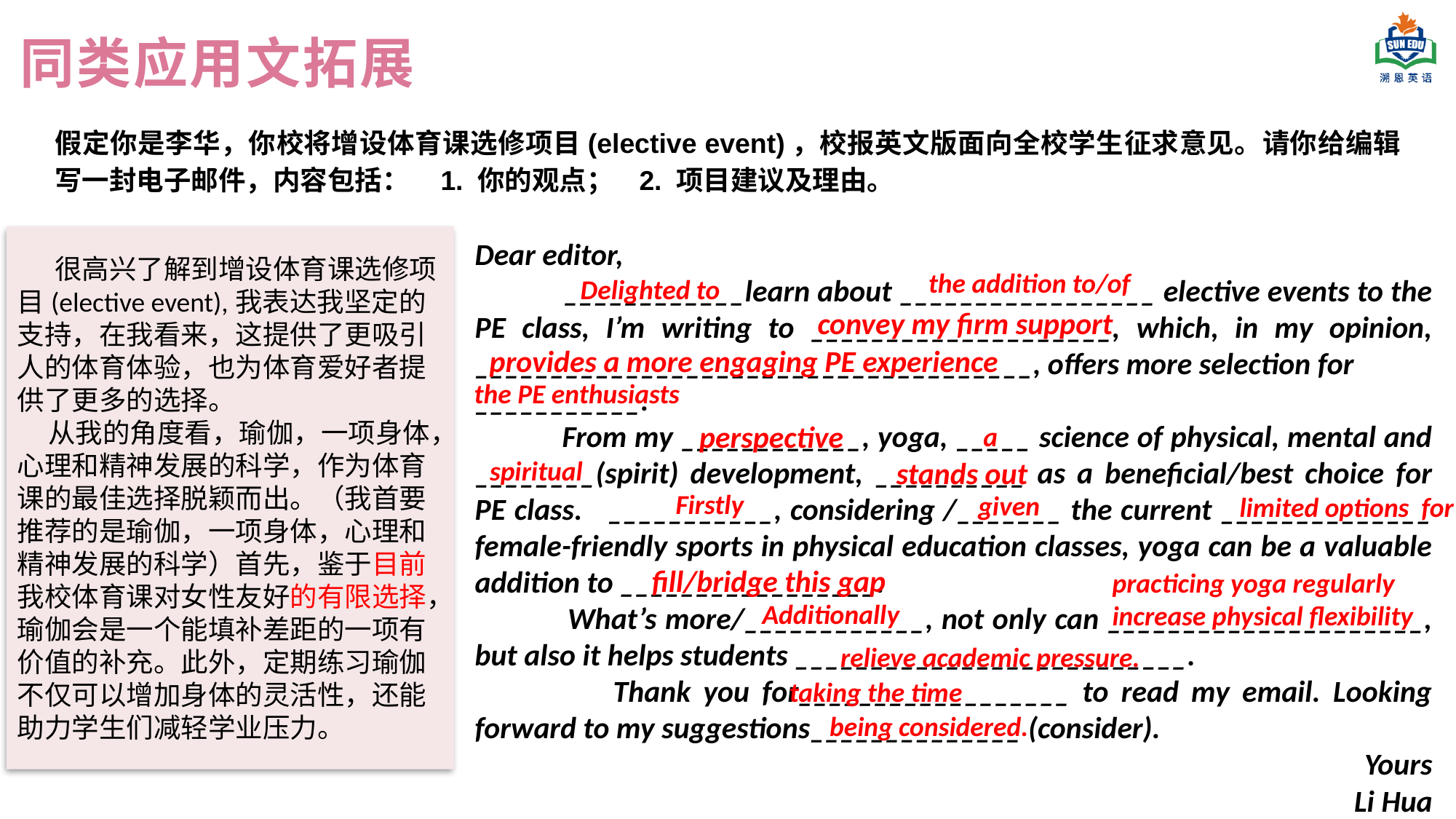

同类应用文拓展
假定你是李华，你校将增设体育课选修项目(elective event)，校报英文版面向全校学生征求意见。请你给编辑写一封电子邮件，内容包括：    1. 你的观点；   2. 项目建议及理由。
     很高兴了解到增设体育课选修项目(elective event),我表达我坚定的支持，在我看来，这提供了更吸引人的体育体验，也为体育爱好者提供了更多的选择。
     从我的角度看，瑜伽，一项身体，心理和精神发展的科学，作为体育课的最佳选择脱颖而出。（我首要推荐的是瑜伽，一项身体，心理和精神发展的科学）首先，鉴于目前我校体育课对女性友好的有限选择，瑜伽会是一个能填补差距的一项有价值的补充。此外，定期练习瑜伽不仅可以增加身体的灵活性，还能助力学生们减轻学业压力。
Dear editor,
            ____________learn about _________________ elective events to the PE class, I’m writing to ____________________, which, in my opinion, _____________________________________, offers more selection for
___________.
           From my ____________, yoga, _____ science of physical, mental and ________(spirit) development, __________ as a beneficial/best choice for PE class.   ___________, considering /_______ the current ______________ female-friendly sports in physical education classes, yoga can be a valuable addition to _________________.
           What’s more/____________, not only can _____________________, but also it helps students __________________________.
           Thank you for__________________ to read my email. Looking forward to my suggestions______________ (consider).
Yours
Li Hua

the addition to/of
Delighted to
convey my firm support
provides a more engaging PE experience
the PE enthusiasts
perspective
a
spiritual
stands out
Firstly
given
limited options  for
fill/bridge this gap
practicing yoga regularly increase physical flexibility
Additionally
relieve academic pressure.
taking the time
being considered.